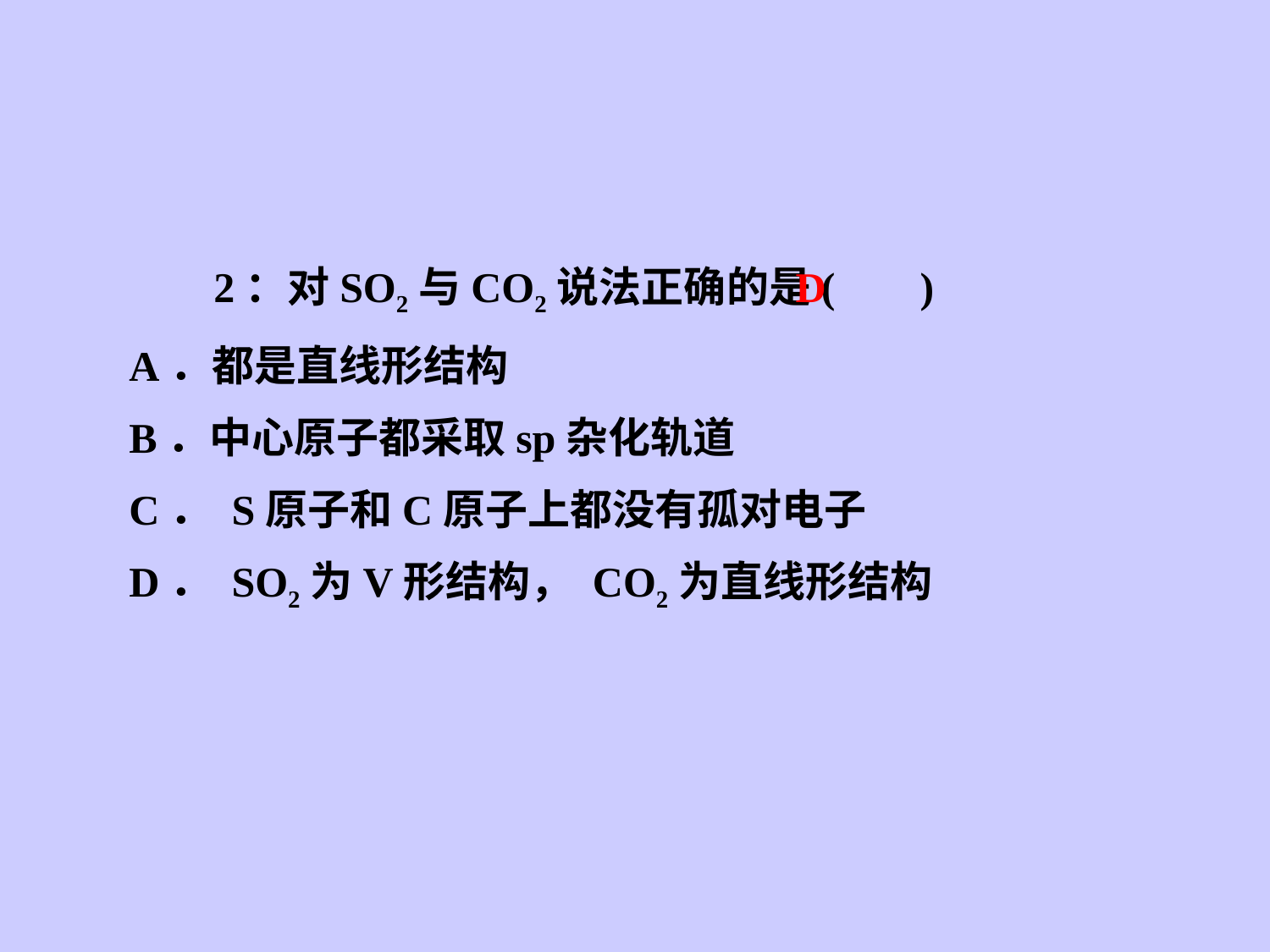

2：对SO2与CO2说法正确的是(        )
   A．都是直线形结构
   B．中心原子都采取sp杂化轨道
   C． S原子和C原子上都没有孤对电子
   D． SO2为V形结构， CO2为直线形结构

D